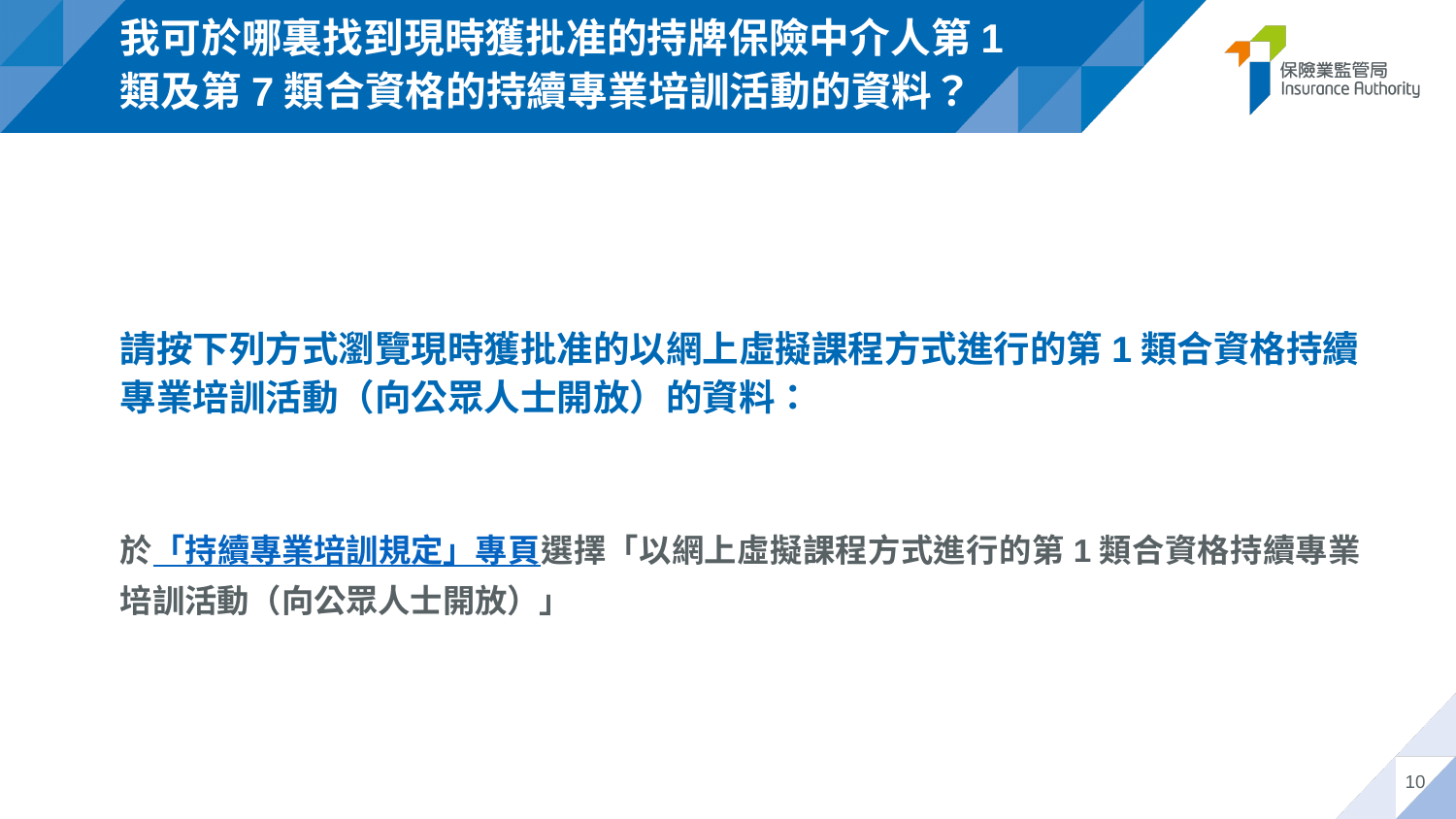

# 我可於哪裏找到現時獲批准的持牌保險中介人第1類及第7類合資格的持續專業培訓活動的資料？
請按下列方式瀏覽現時獲批准的以網上虛擬課程方式進行的第1類合資格持續專業培訓活動（向公眾人士開放）的資料：

於「持續專業培訓規定」專頁選擇「以網上虛擬課程方式進行的第1類合資格持續專業培訓活動（向公眾人士開放）」
10